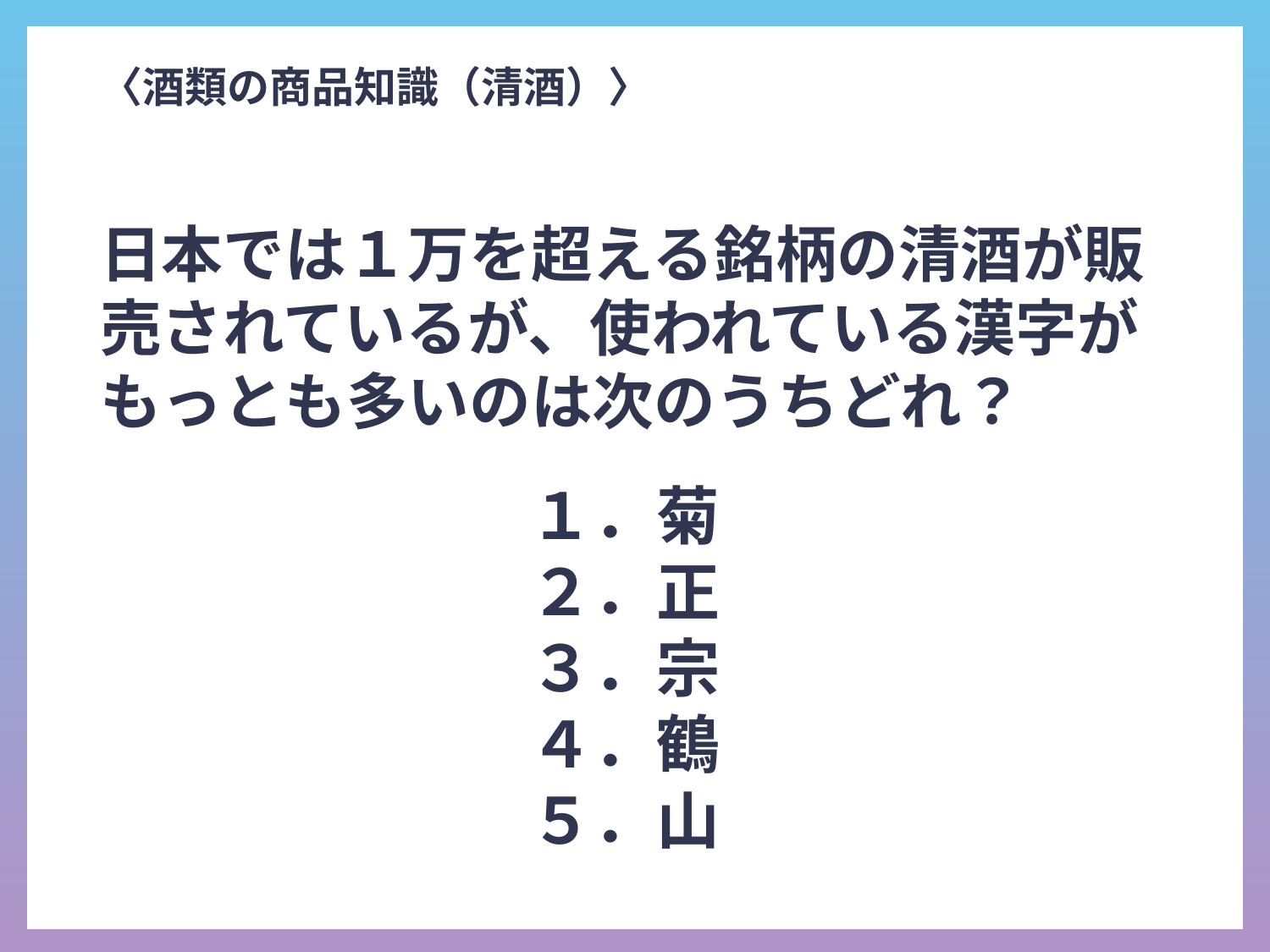

# 〈酒類の商品知識（清酒）〉
日本では１万を超える銘柄の清酒が販売されているが、使われている漢字がもっとも多いのは次のうちどれ？
１．菊
２．正
３．宗
４．鶴
５．山